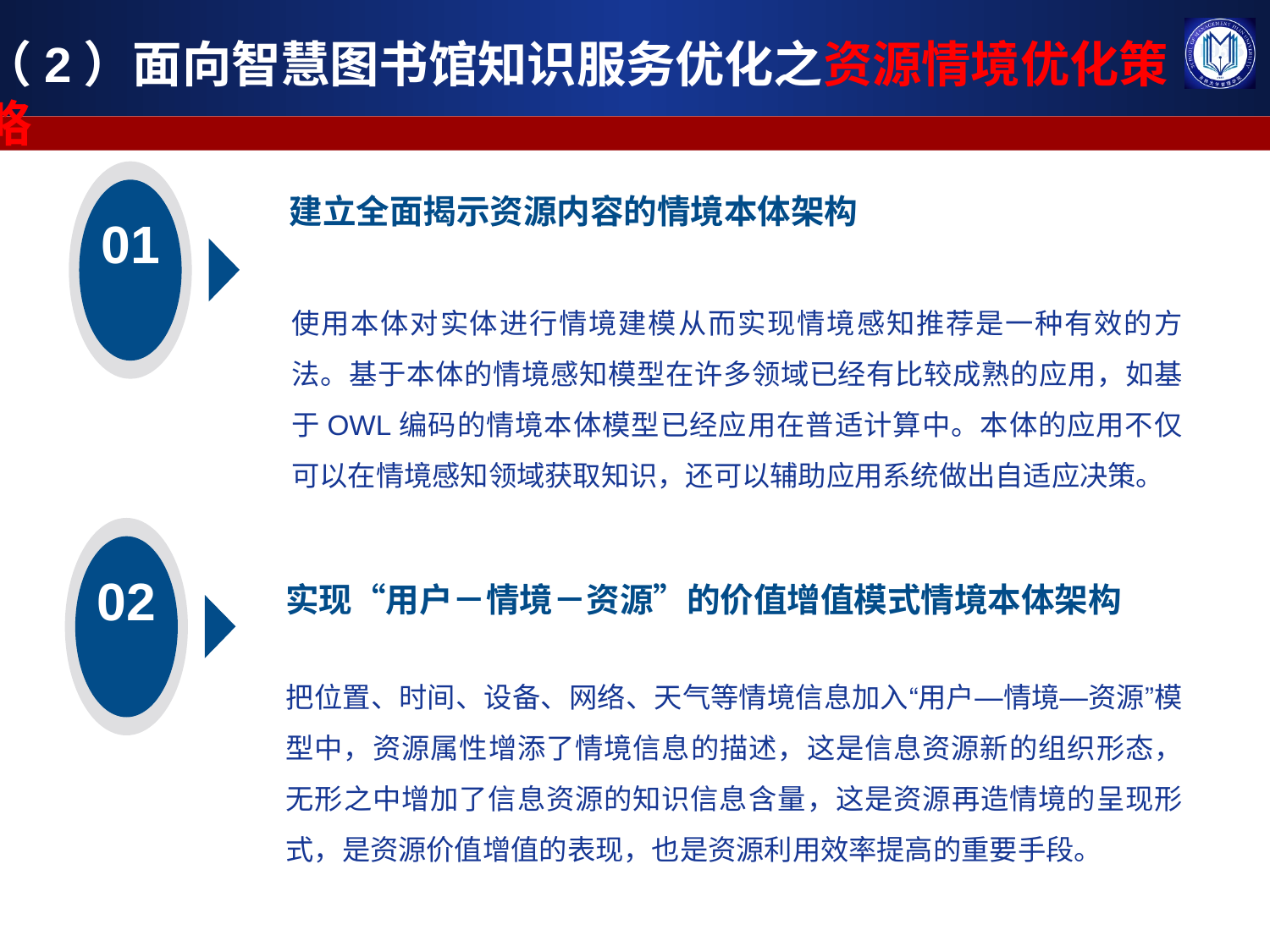

（2）面向智慧图书馆知识服务优化之资源情境优化策略

01

建立全面揭示资源内容的情境本体架构
使用本体对实体进行情境建模从而实现情境感知推荐是一种有效的方法。基于本体的情境感知模型在许多领域已经有比较成熟的应用，如基于OWL编码的情境本体模型已经应用在普适计算中。本体的应用不仅可以在情境感知领域获取知识，还可以辅助应用系统做出自适应决策。

02

实现“用户－情境－资源”的价值增值模式情境本体架构

把位置、时间、设备、网络、天气等情境信息加入“用户—情境—资源”模型中，资源属性增添了情境信息的描述，这是信息资源新的组织形态，无形之中增加了信息资源的知识信息含量，这是资源再造情境的呈现形式，是资源价值增值的表现，也是资源利用效率提高的重要手段。